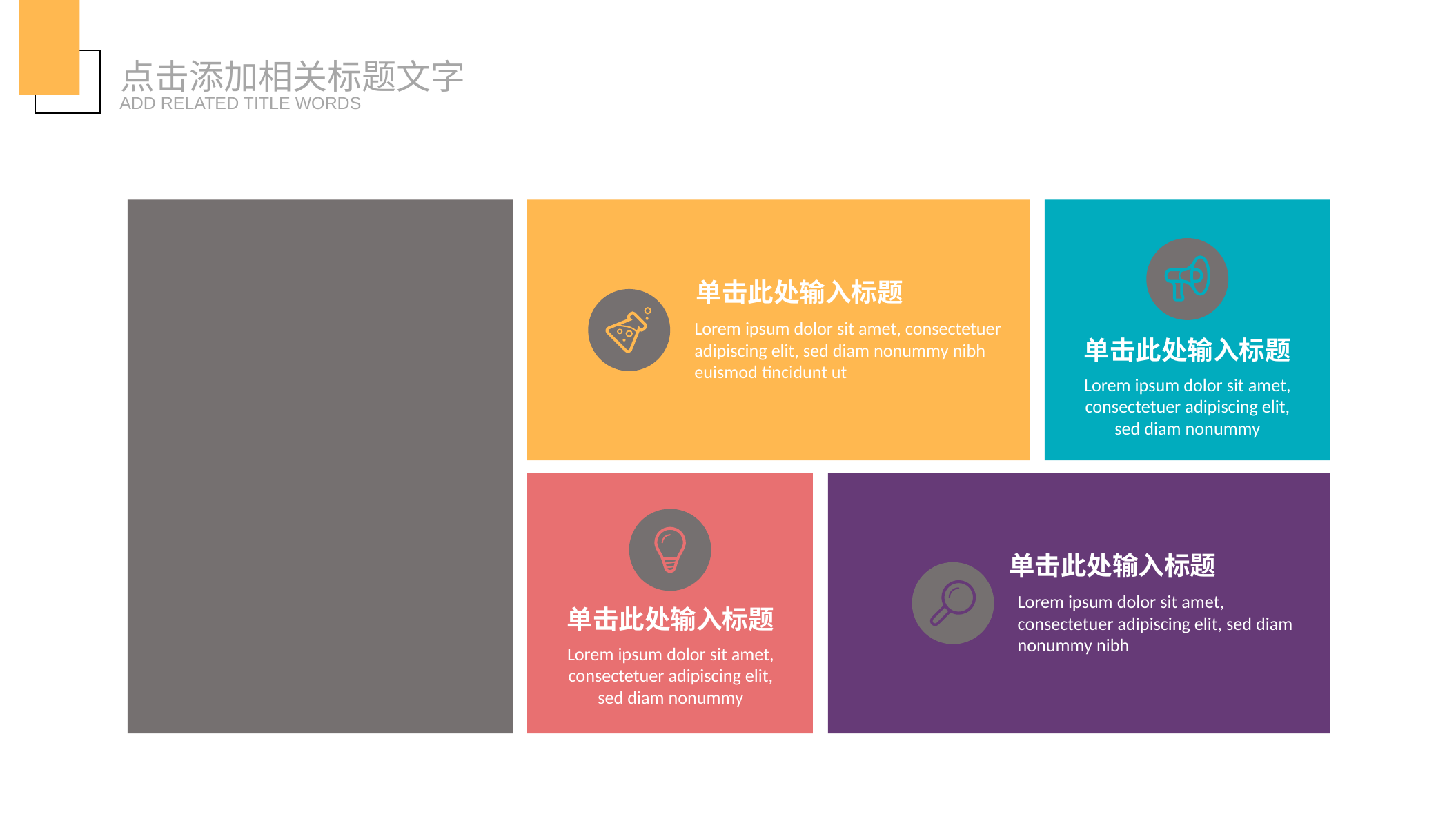

点击添加相关标题文字
ADD RELATED TITLE WORDS

单击此处输入标题
Lorem ipsum dolor sit amet, consectetuer adipiscing elit, sed diam nonummy nibh euismod tincidunt ut

单击此处输入标题
Lorem ipsum dolor sit amet, consectetuer adipiscing elit, sed diam nonummy

单击此处输入标题
Lorem ipsum dolor sit amet, consectetuer adipiscing elit, sed diam nonummy nibh

单击此处输入标题
Lorem ipsum dolor sit amet, consectetuer adipiscing elit, sed diam nonummy